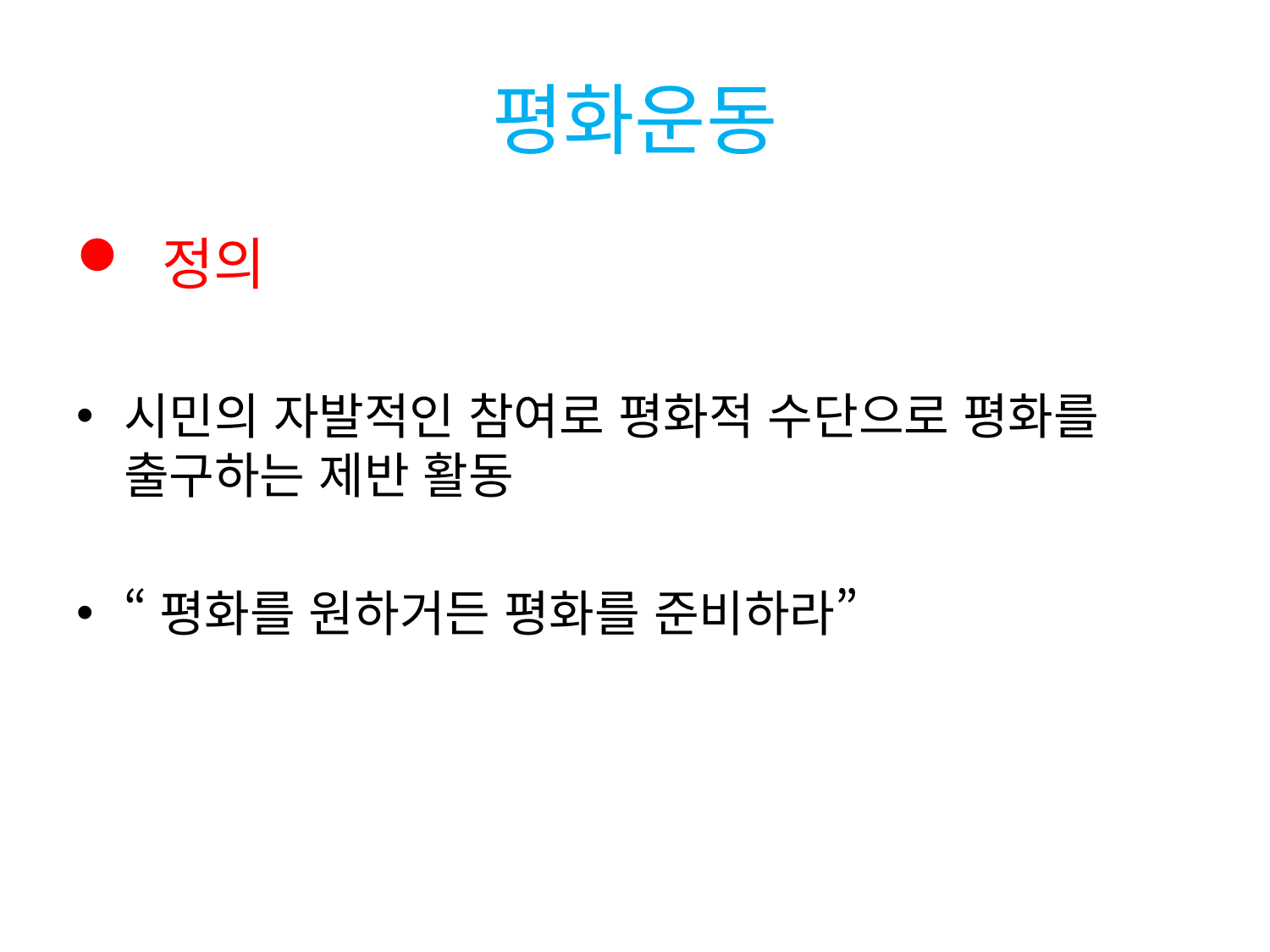

# 평화운동
 정의

시민의 자발적인 참여로 평화적 수단으로 평화를 출구하는 제반 활동

“평화를 원하거든 평화를 준비하라”